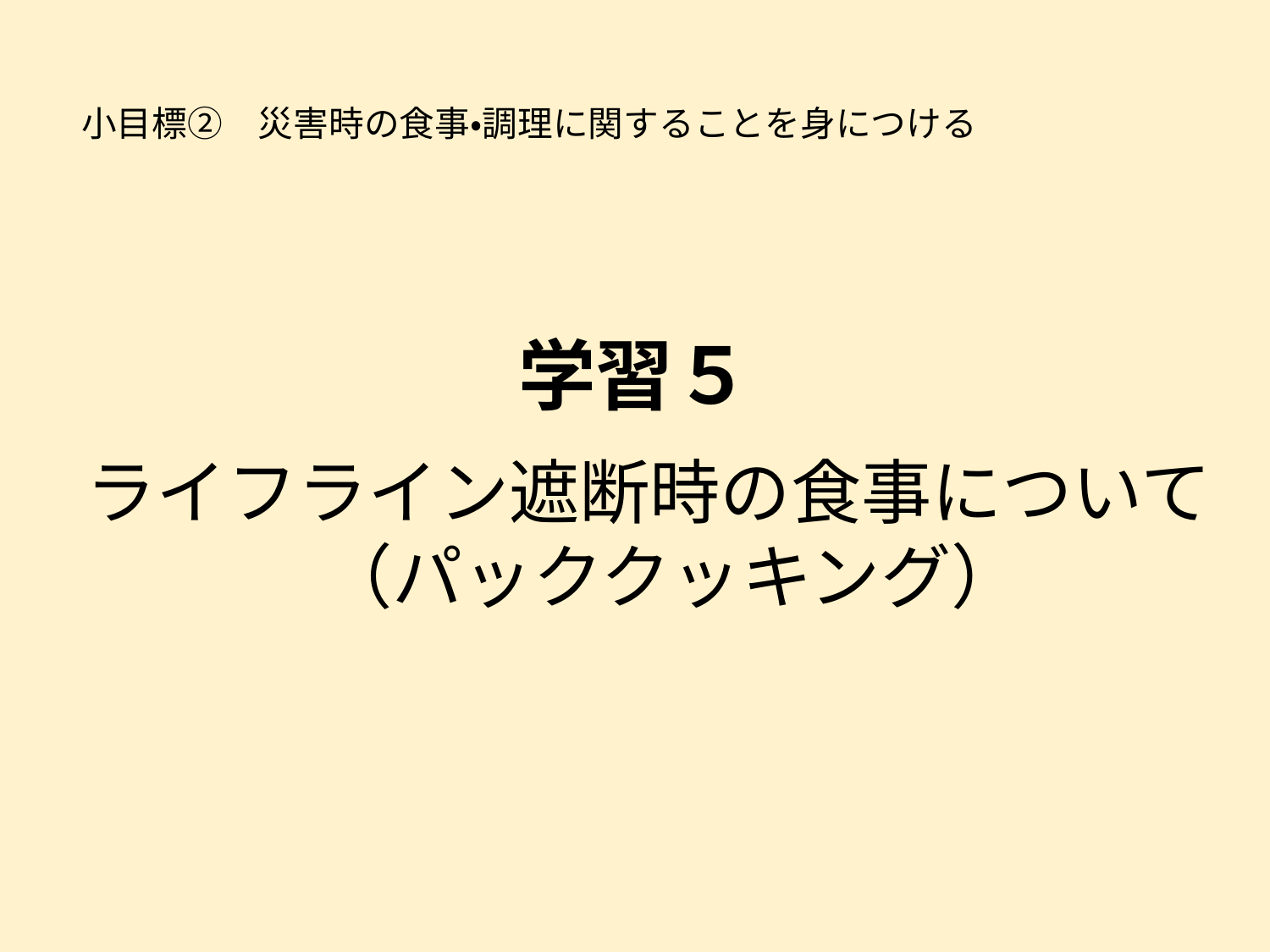

小目標②　災害時の食事・調理に関することを身につける
学習５
ライフライン遮断時の食事について
（パッククッキング）